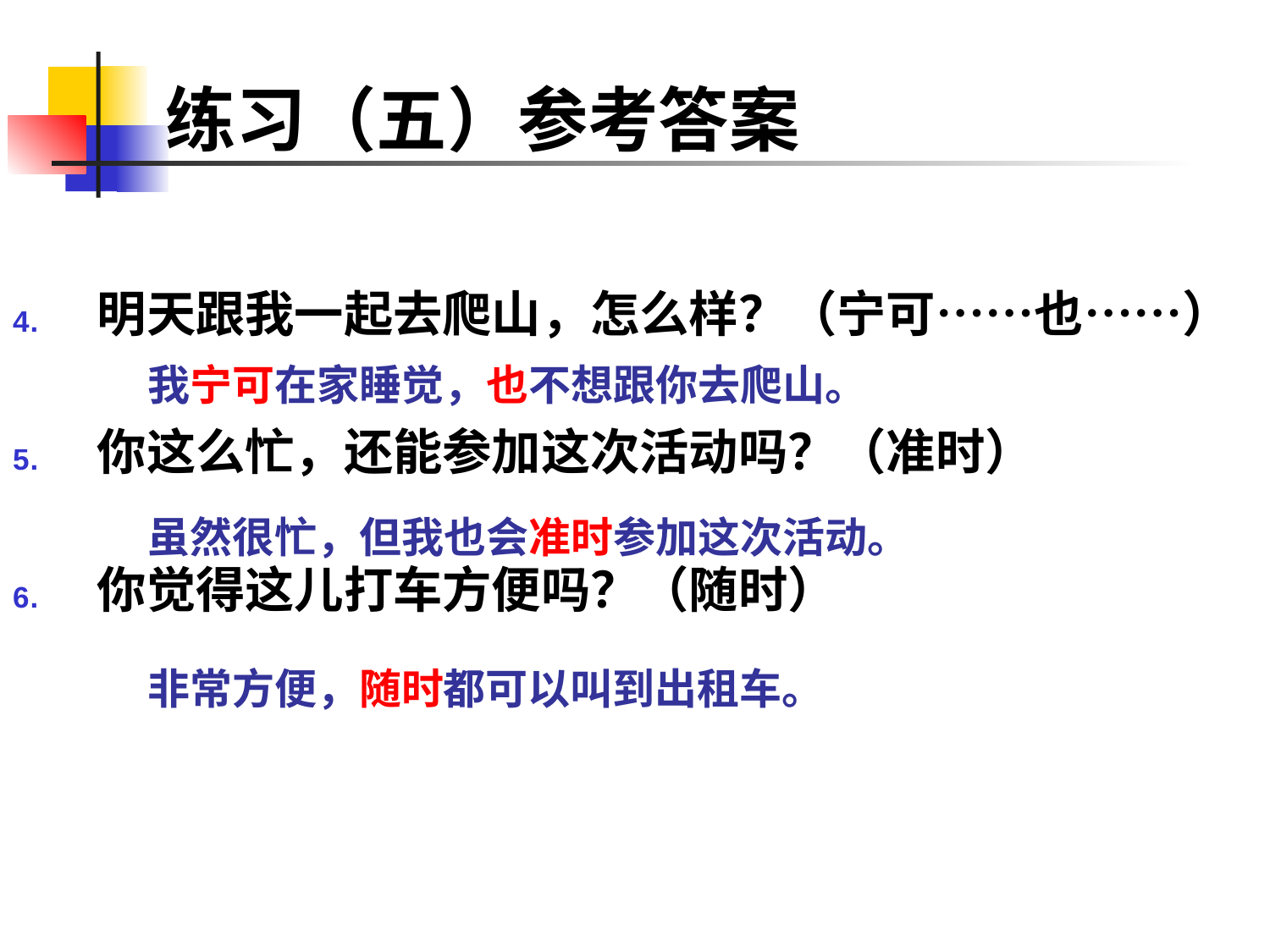

# 练习（五）参考答案
明天跟我一起去爬山，怎么样？（宁可……也……）

你这么忙，还能参加这次活动吗？（准时）

你觉得这儿打车方便吗？（随时）
我宁可在家睡觉，也不想跟你去爬山。
虽然很忙，但我也会准时参加这次活动。
非常方便，随时都可以叫到出租车。